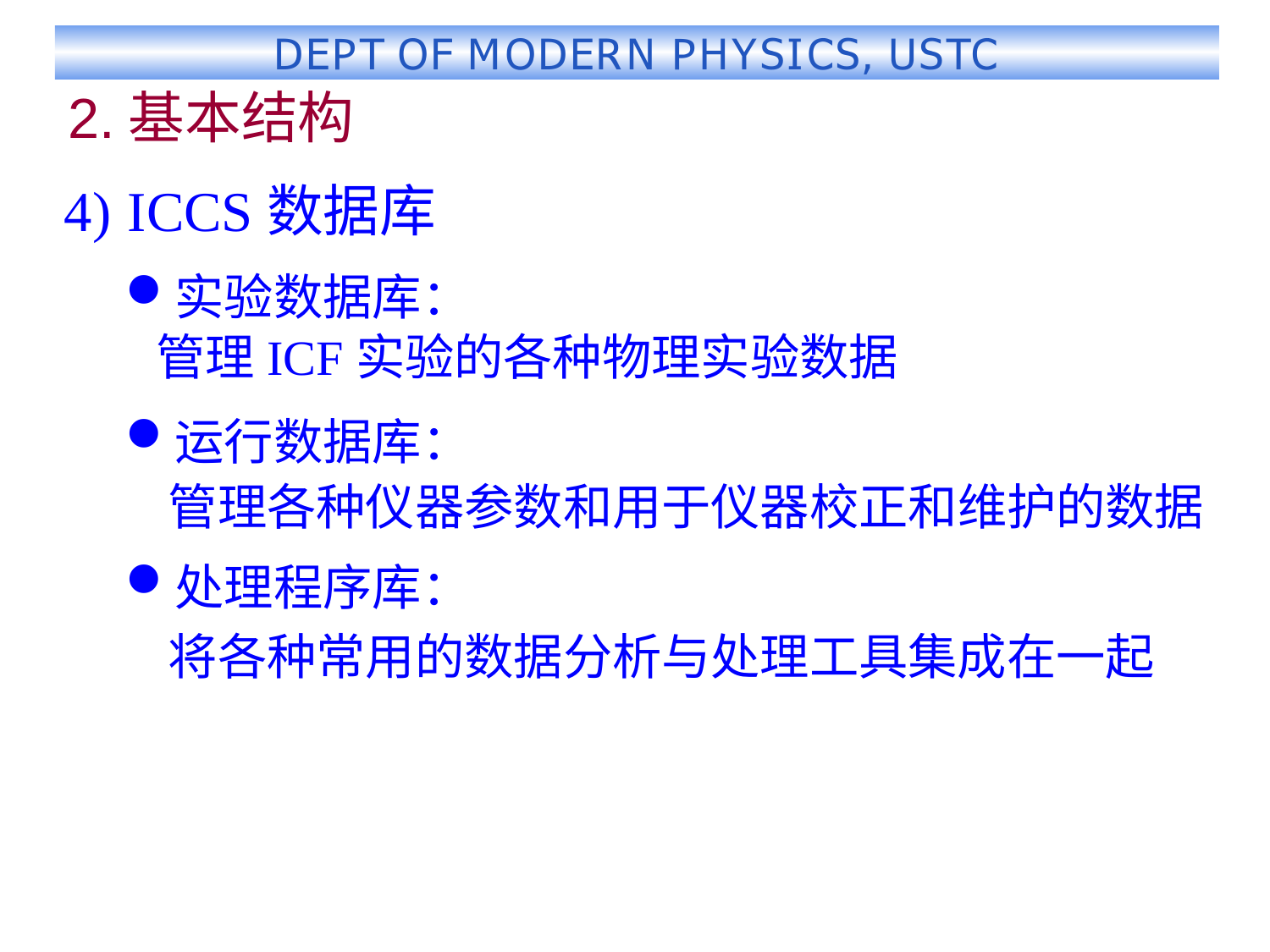

# 2.基本结构
ICCS数据库
实验数据库：
管理ICF实验的各种物理实验数据
运行数据库：
管理各种仪器参数和用于仪器校正和维护的数据
处理程序库：
将各种常用的数据分析与处理工具集成在一起